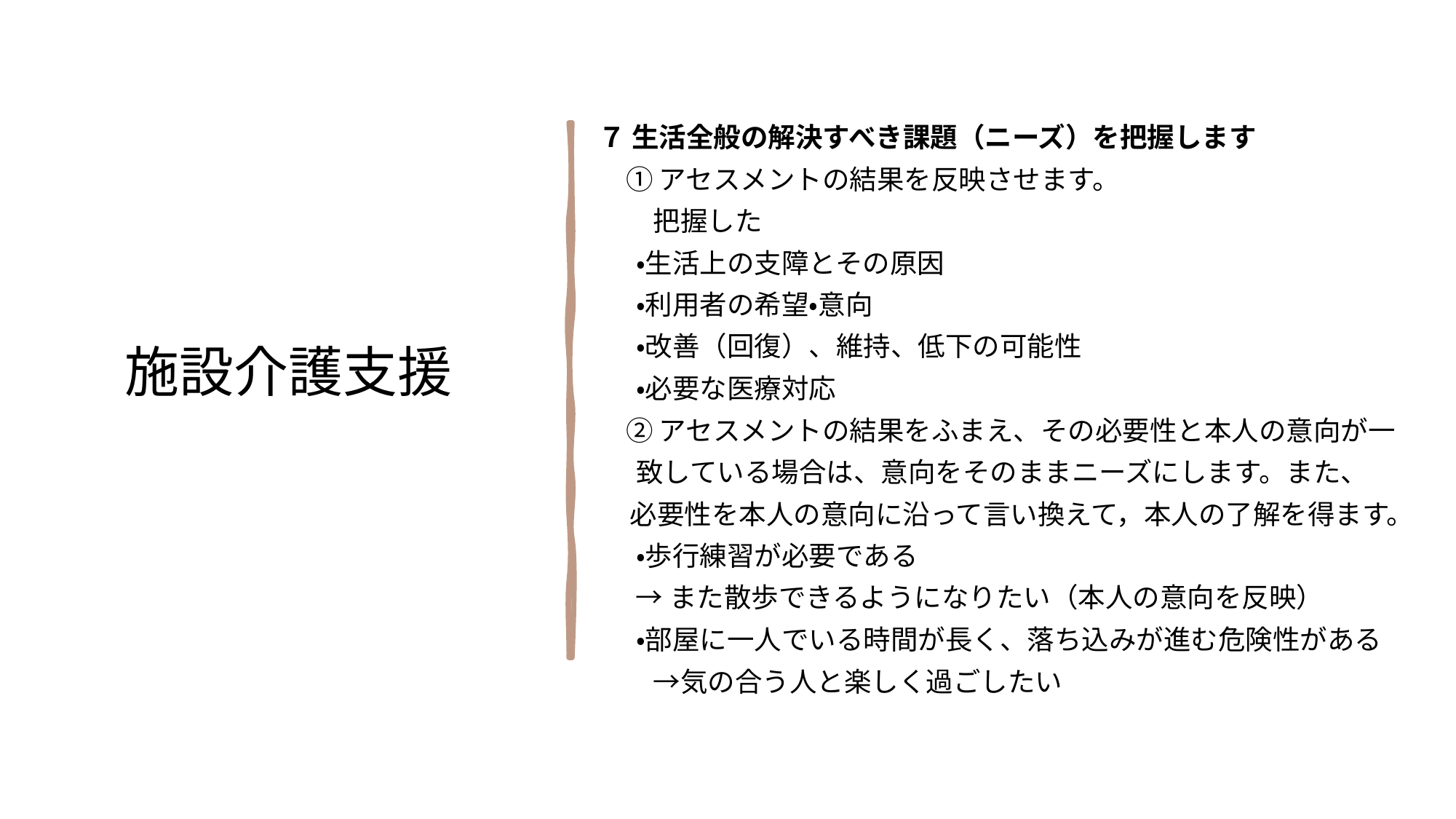

７ 生活全般の解決すべき課題（ニーズ）を把握します
　① アセスメントの結果を反映させます。
　　把握した
     ・生活上の支障とその原因
     ・利用者の希望・意向
     ・改善（回復）、維持、低下の可能性
     ・必要な医療対応
　② アセスメントの結果をふまえ、その必要性と本人の意向が一
     致している場合は、意向をそのままニーズにします。また、
    必要性を本人の意向に沿って言い換えて，本人の了解を得ます。
     ・歩行練習が必要である
      →また散歩できるようになりたい（本人の意向を反映）
     ・部屋に一人でいる時間が長く、落ち込みが進む危険性がある
　　→気の合う人と楽しく過ごしたい

施設介護支援